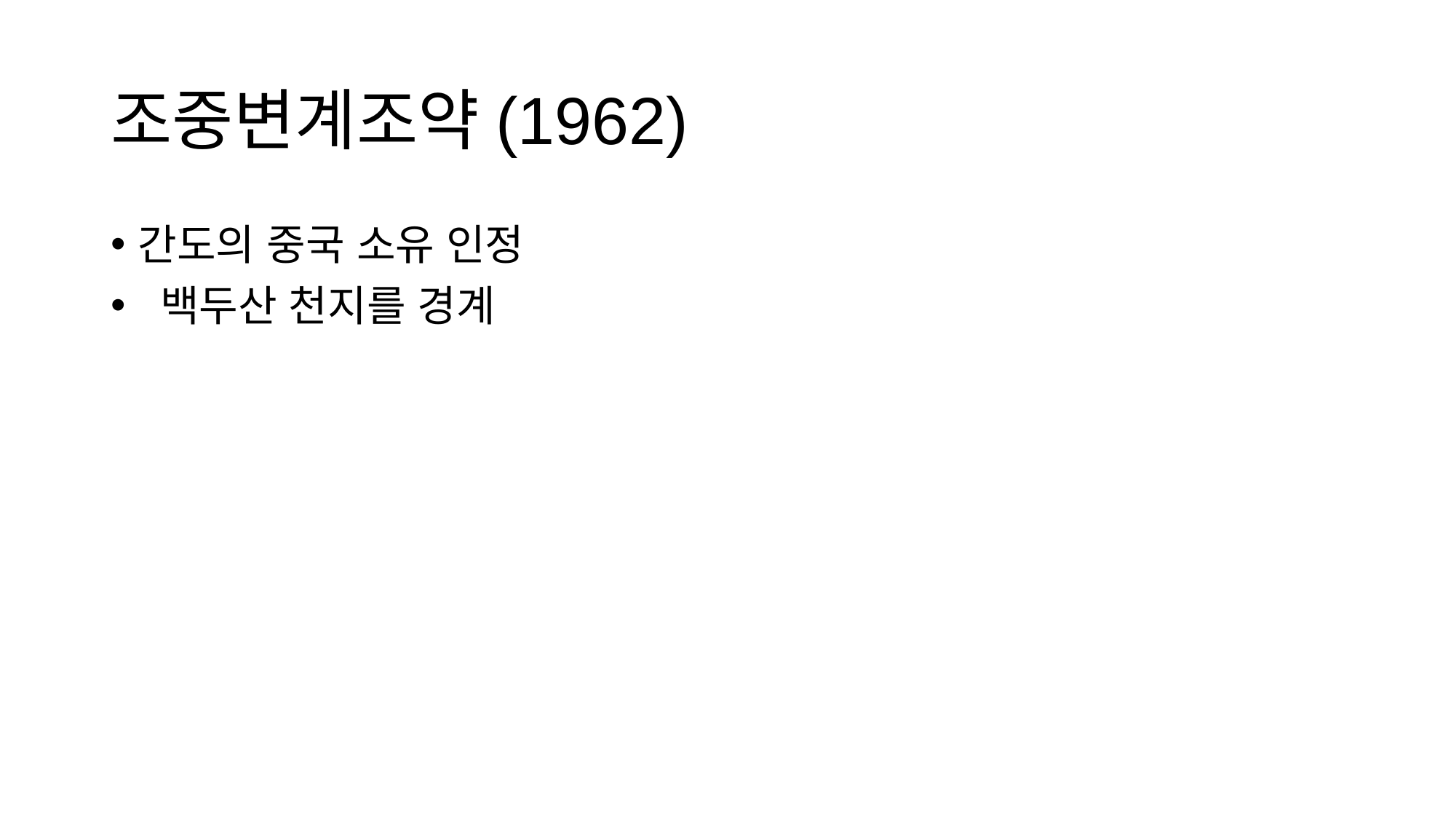

# 조중변계조약(1962)
간도의 중국 소유 인정
 백두산 천지를 경계